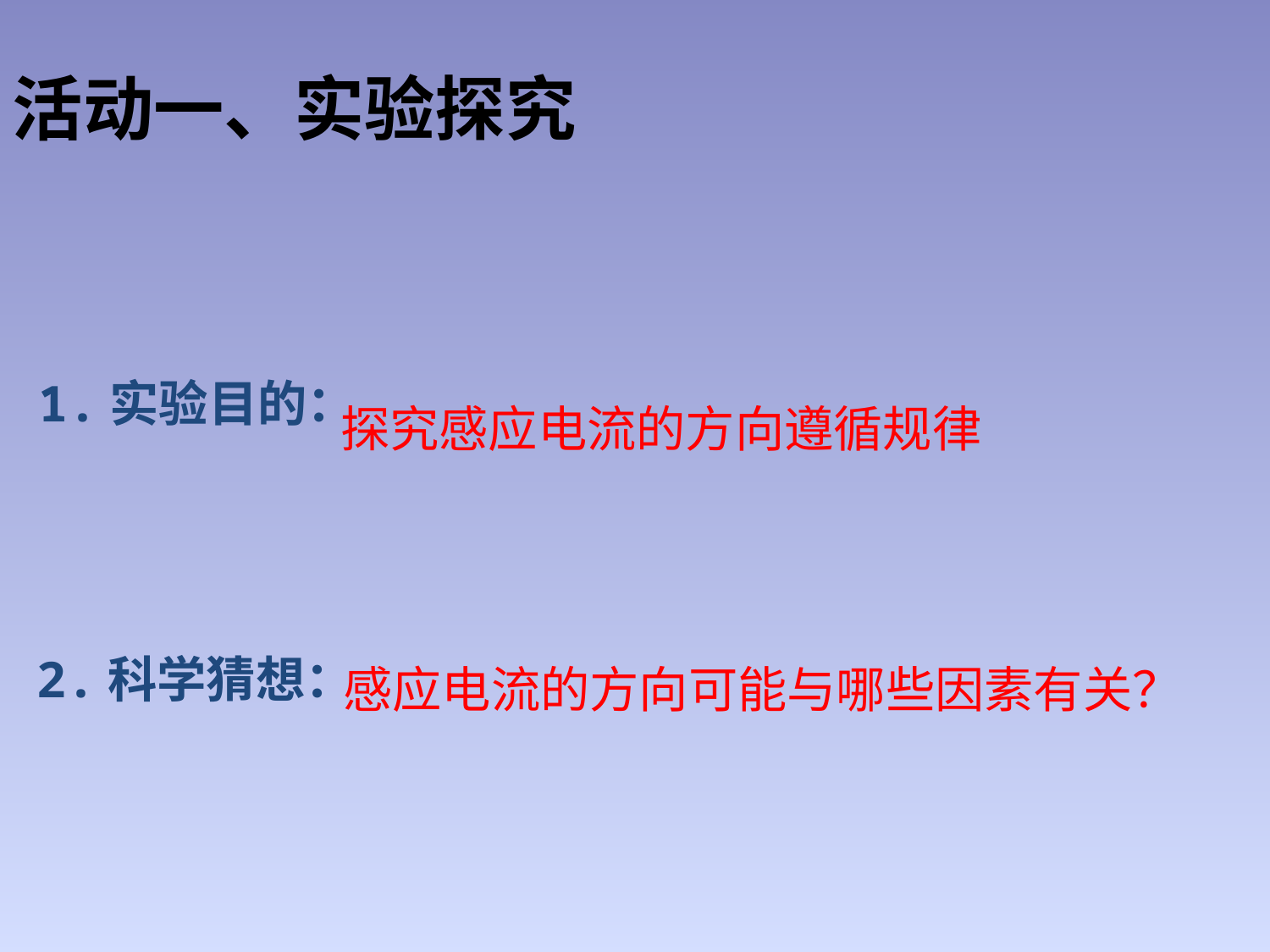

活动一、实验探究
探究感应电流的方向遵循规律
1.实验目的：
2.科学猜想：
感应电流的方向可能与哪些因素有关？